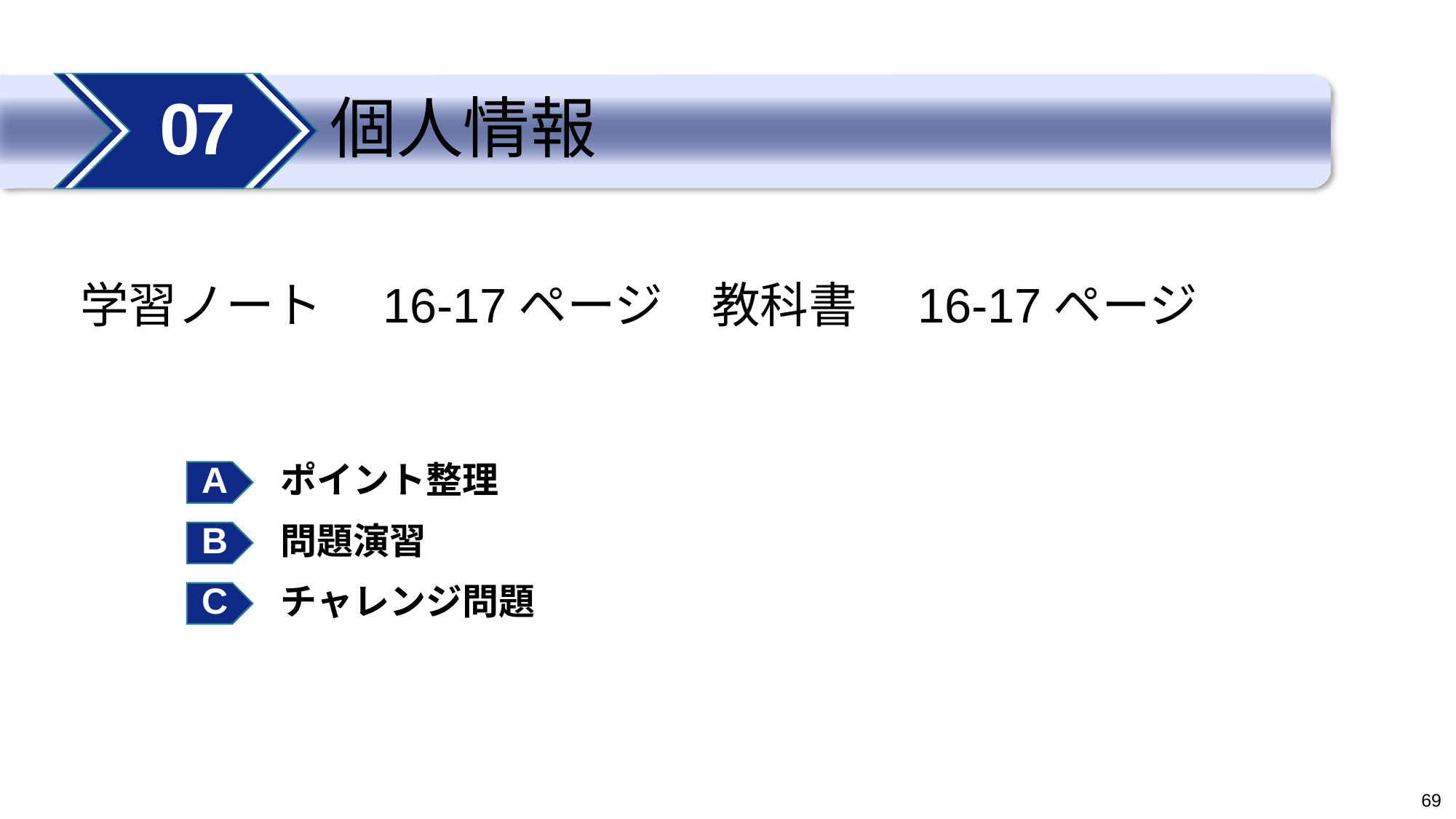

07
# 個人情報
学習ノート　16-17ページ　教科書　16-17ページ
ポイント整理
問題演習
チャレンジ問題
69